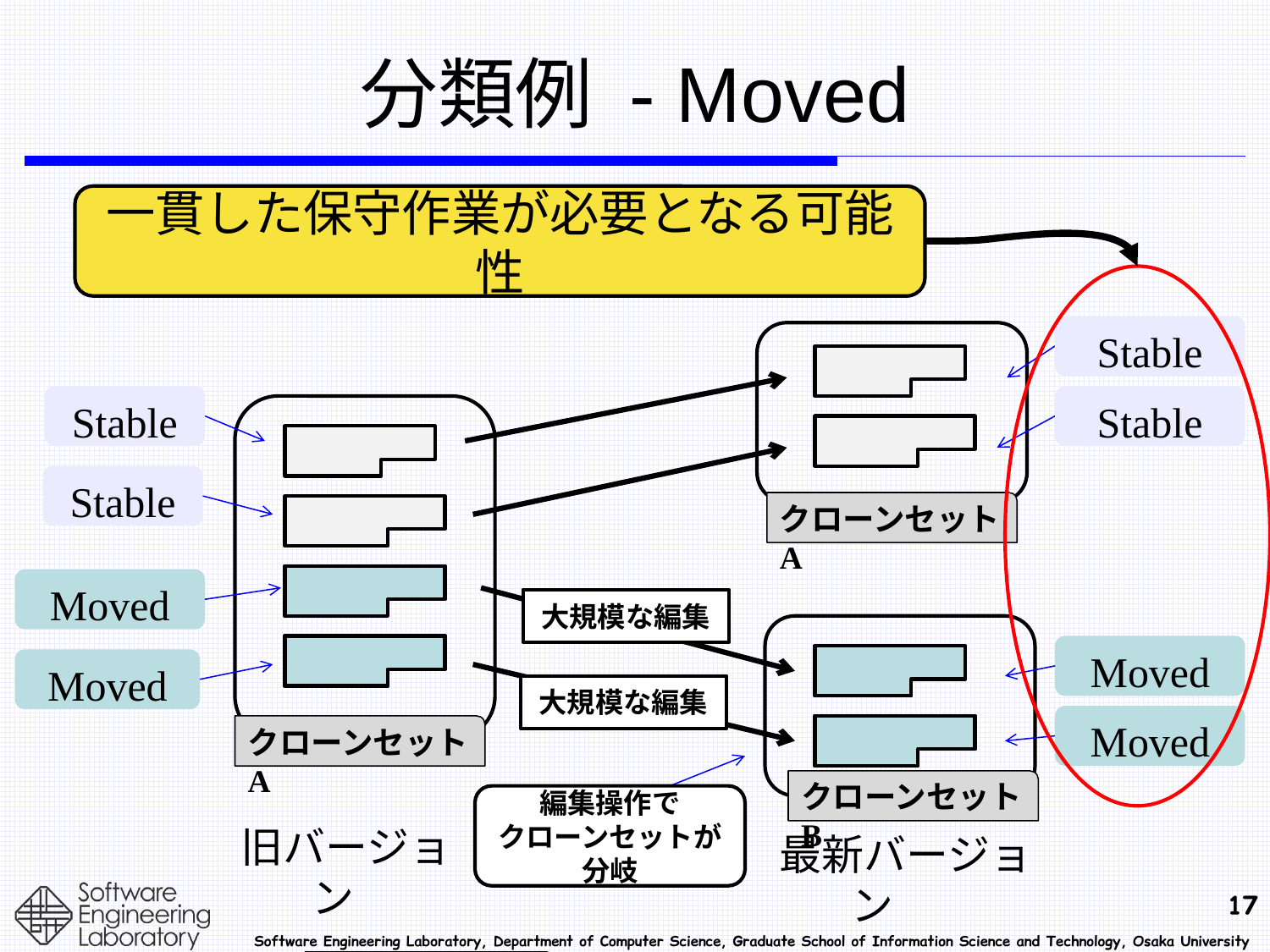

# 分類例 - Moved
一貫した保守作業が必要となる可能性

Stable

Stable
Stable

Stable
クローンセットA

Moved
大規模な編集

Moved

Moved
大規模な編集
Moved
クローンセットA

クローンセットB
編集操作で
クローンセットが分岐
旧バージョン
最新バージョン
クローンセットB